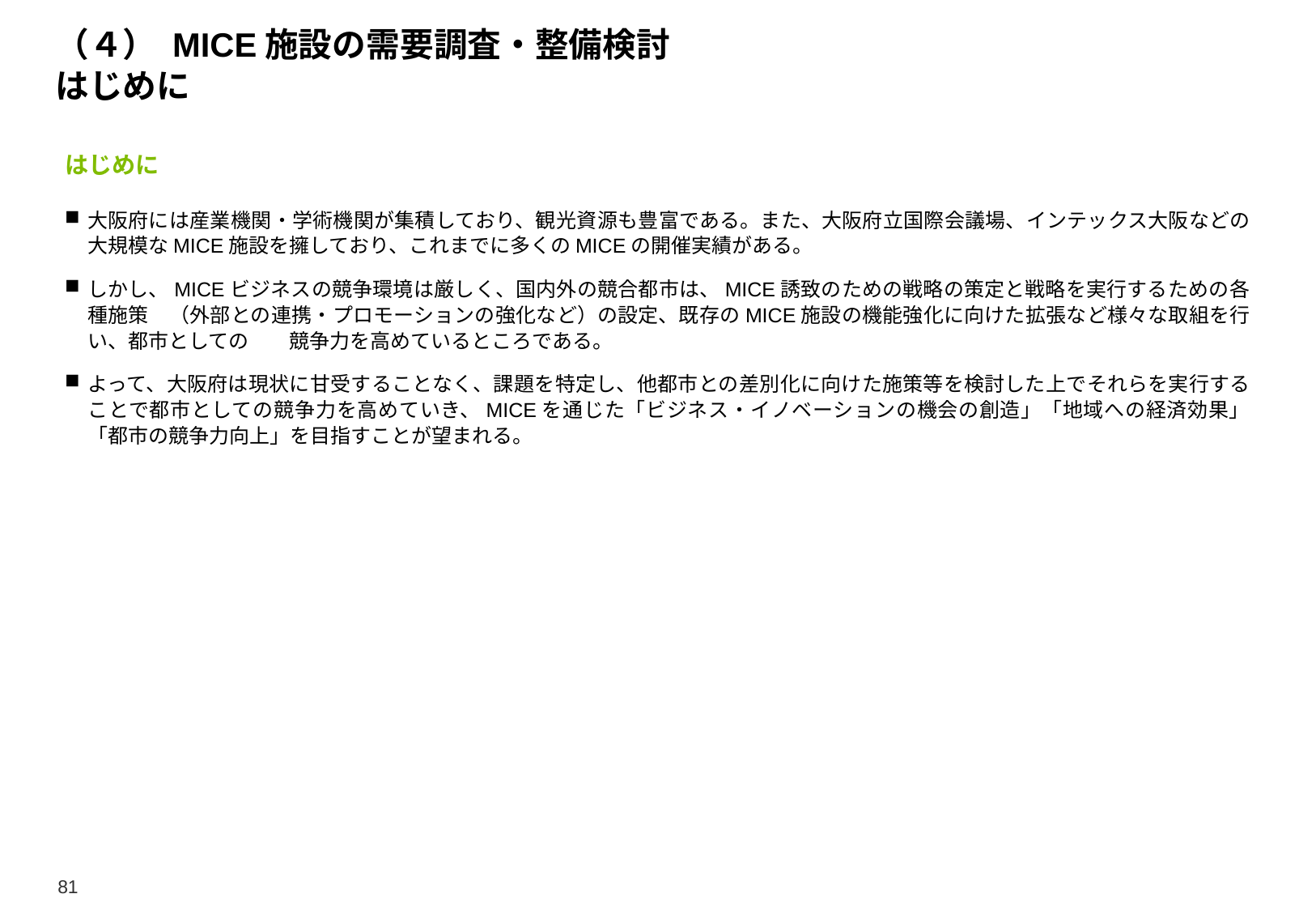

# （４） MICE施設の需要調査・整備検討 はじめに
はじめに
大阪府には産業機関・学術機関が集積しており、観光資源も豊富である。また、大阪府立国際会議場、インテックス大阪などの大規模なMICE施設を擁しており、これまでに多くのMICEの開催実績がある。
しかし、MICEビジネスの競争環境は厳しく、国内外の競合都市は、MICE誘致のための戦略の策定と戦略を実行するための各種施策　（外部との連携・プロモーションの強化など）の設定、既存のMICE施設の機能強化に向けた拡張など様々な取組を行い、都市としての　　競争力を高めているところである。
よって、大阪府は現状に甘受することなく、課題を特定し、他都市との差別化に向けた施策等を検討した上でそれらを実行することで都市としての競争力を高めていき、MICEを通じた「ビジネス・イノベーションの機会の創造」「地域への経済効果」「都市の競争力向上」を目指すことが望まれる。
81